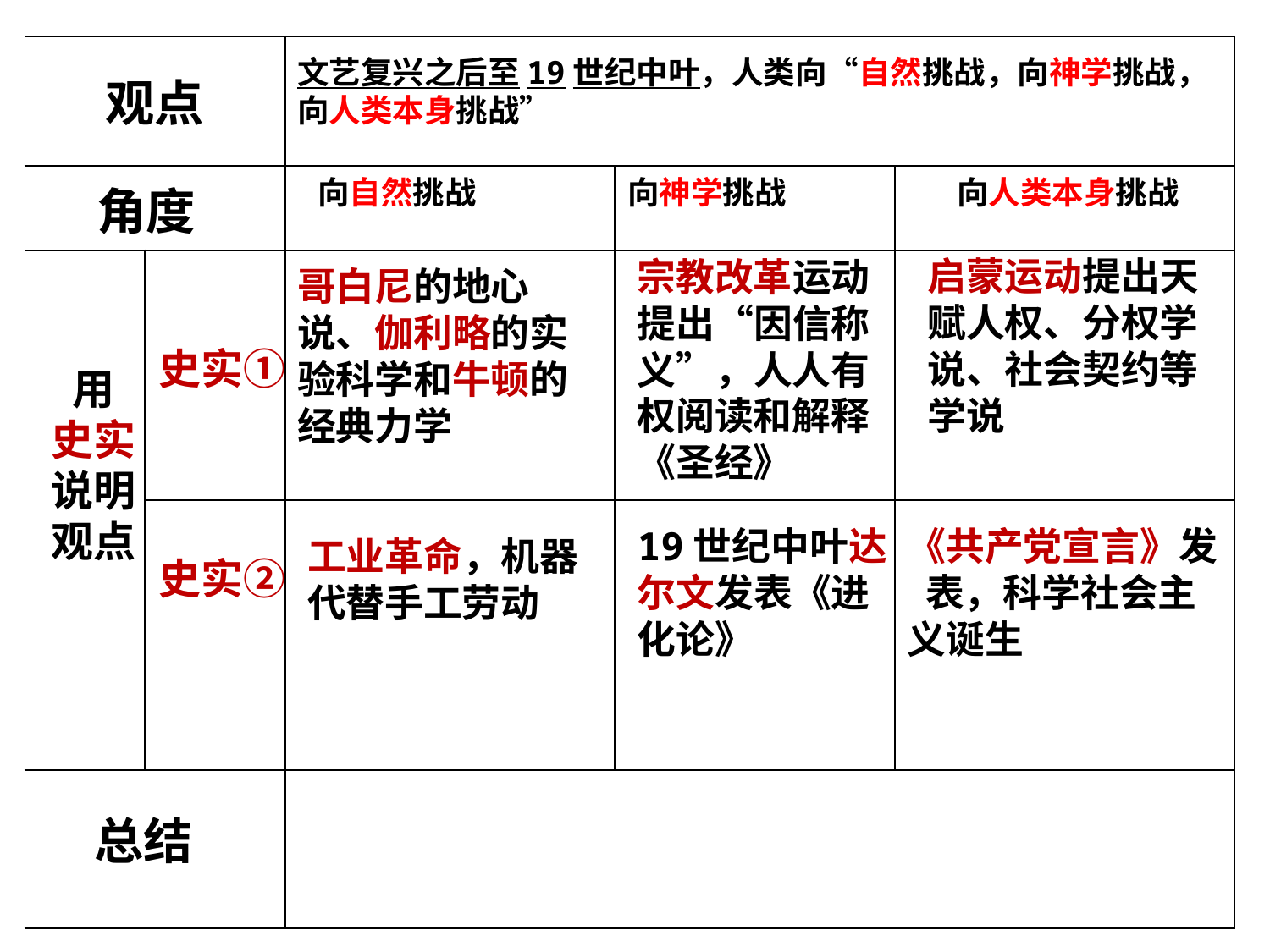

|  |  |  |  |  |
| --- | --- | --- | --- | --- |
| 角度 |  |  |  |  |
|  |  |  |  |  |
|  |  |  |  |  |
|  |  |  |  |  |
文艺复兴之后至19世纪中叶，人类向“自然挑战，向神学挑战，向人类本身挑战”
观点
向自然挑战
向神学挑战
向人类本身挑战
宗教改革运动提出“因信称义”，人人有权阅读和解释《圣经》
启蒙运动提出天赋人权、分权学说、社会契约等学说
哥白尼的地心说、伽利略的实验科学和牛顿的经典力学
史实①
用
史实
说明观点

19世纪中叶达尔文发表《进化论》
《共产党宣言》发
 表，科学社会主义诞生
工业革命，机器代替手工劳动
史实②
 总结